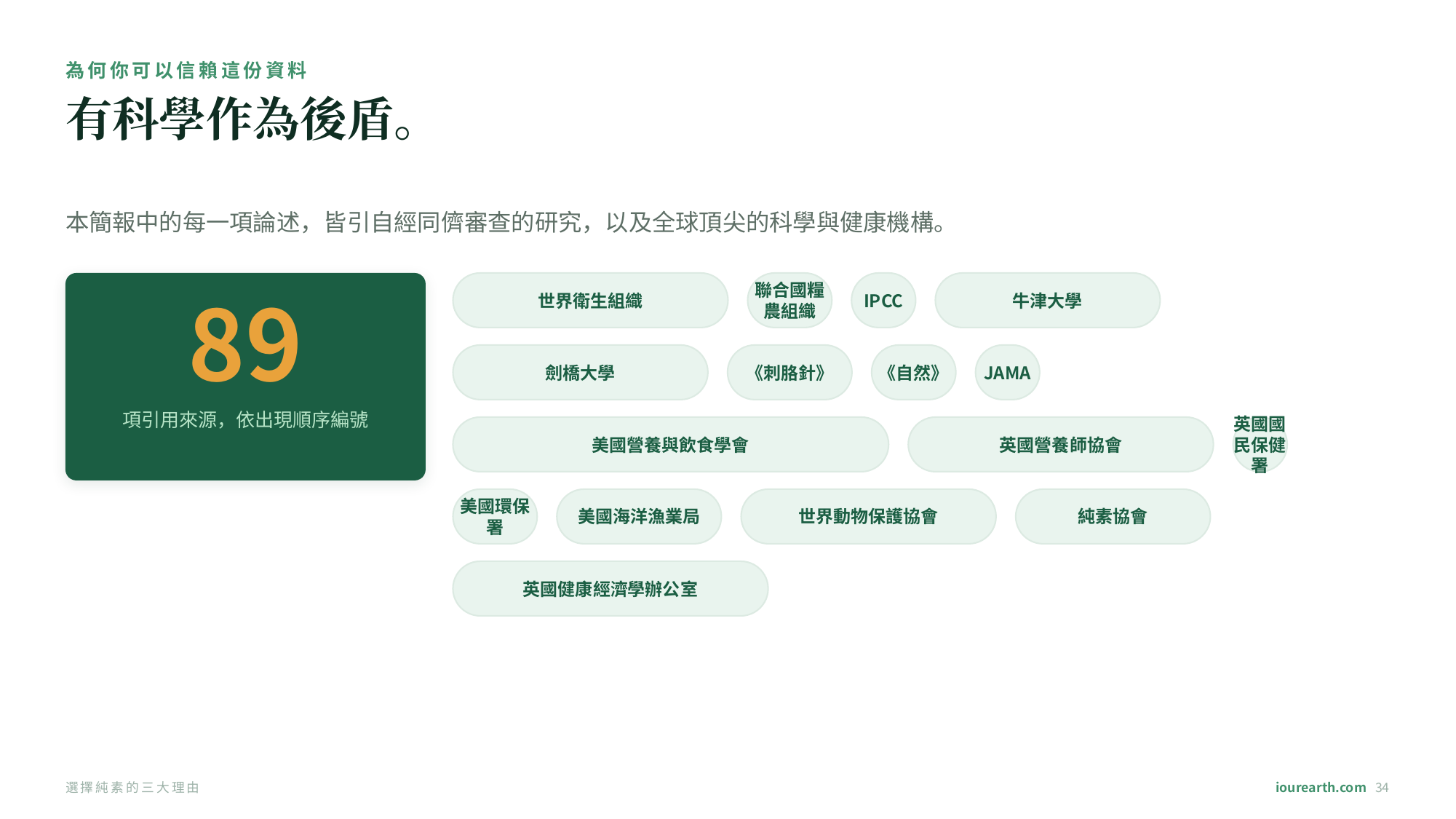

為何你可以信賴這份資料
有科學作為後盾。
本簡報中的每一項論述，皆引自經同儕審查的研究，以及全球頂尖的科學與健康機構。

世界衛生組織

聯合國糧農組織

IPCC

牛津大學
89

劍橋大學

《刺胳針》

《自然》

JAMA
項引用來源，依出現順序編號

美國營養與飲食學會

英國營養師協會

英國國民保健署

美國環保署

美國海洋漁業局

世界動物保護協會

純素協會

英國健康經濟學辦公室
選擇純素的三大理由
iourearth.com   34